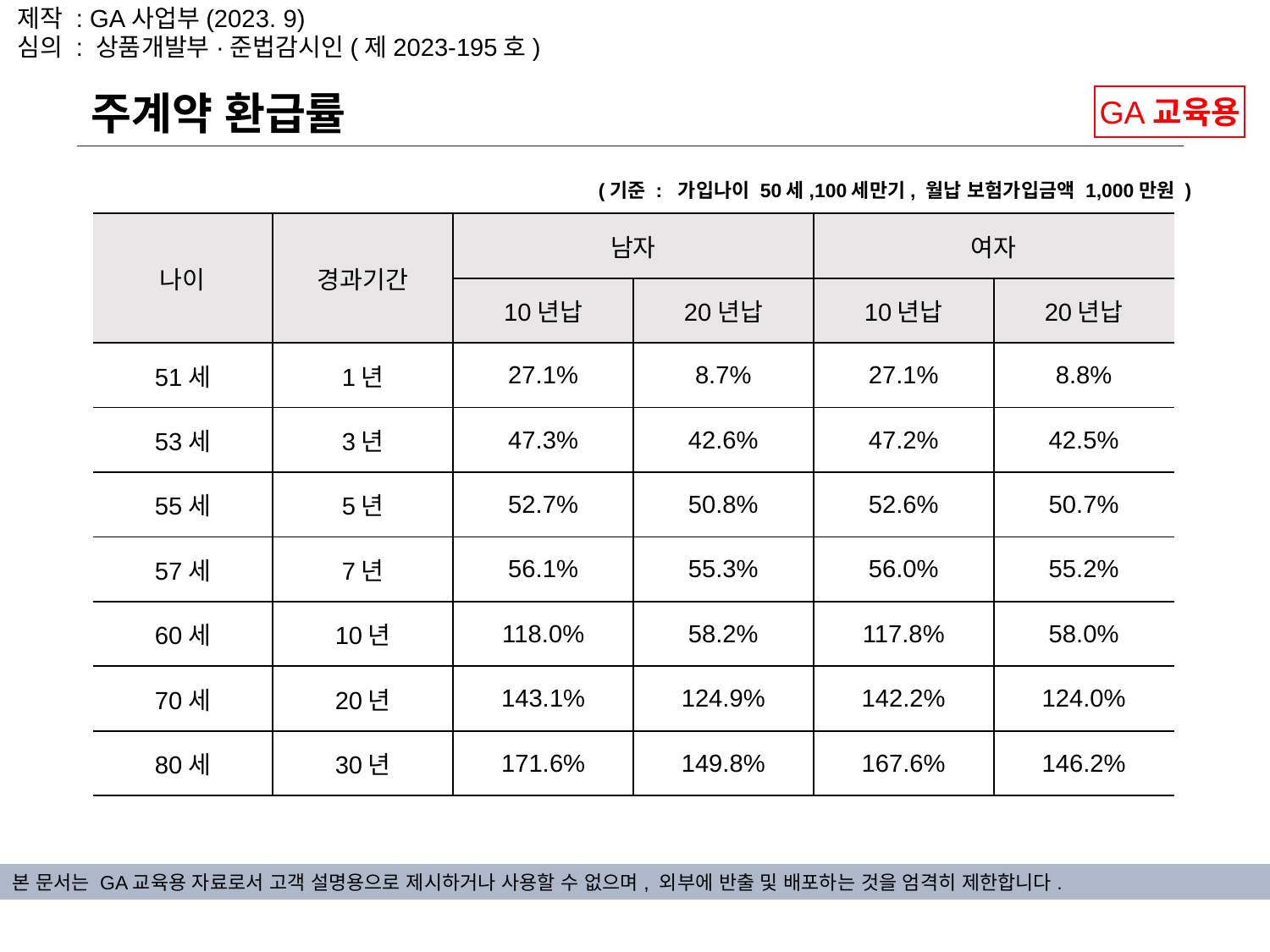

제작 : GA사업부(2023. 9)
심의 : 상품개발부·준법감시인(제2023-195호)
주계약 환급률
GA교육용
(기준 :  가입나이 50세,100세만기, 월납 보험가입금액 1,000만원 )
| 나이 | 경과기간 | 남자 |  | 여자 |  |
| --- | --- | --- | --- | --- | --- |
|  |  | 10년납 | 20년납 | 10년납 | 20년납 |
| 51세 | 1년 | 27.1% | 8.7% | 27.1% | 8.8% |
| 53세 | 3년 | 47.3% | 42.6% | 47.2% | 42.5% |
| 55세 | 5년 | 52.7% | 50.8% | 52.6% | 50.7% |
| 57세 | 7년 | 56.1% | 55.3% | 56.0% | 55.2% |
| 60세 | 10년 | 118.0% | 58.2% | 117.8% | 58.0% |
| 70세 | 20년 | 143.1% | 124.9% | 142.2% | 124.0% |
| 80세 | 30년 | 171.6% | 149.8% | 167.6% | 146.2% |
본 문서는 GA교육용 자료로서 고객 설명용으로 제시하거나 사용할 수 없으며, 외부에 반출 및 배포하는 것을 엄격히 제한합니다.